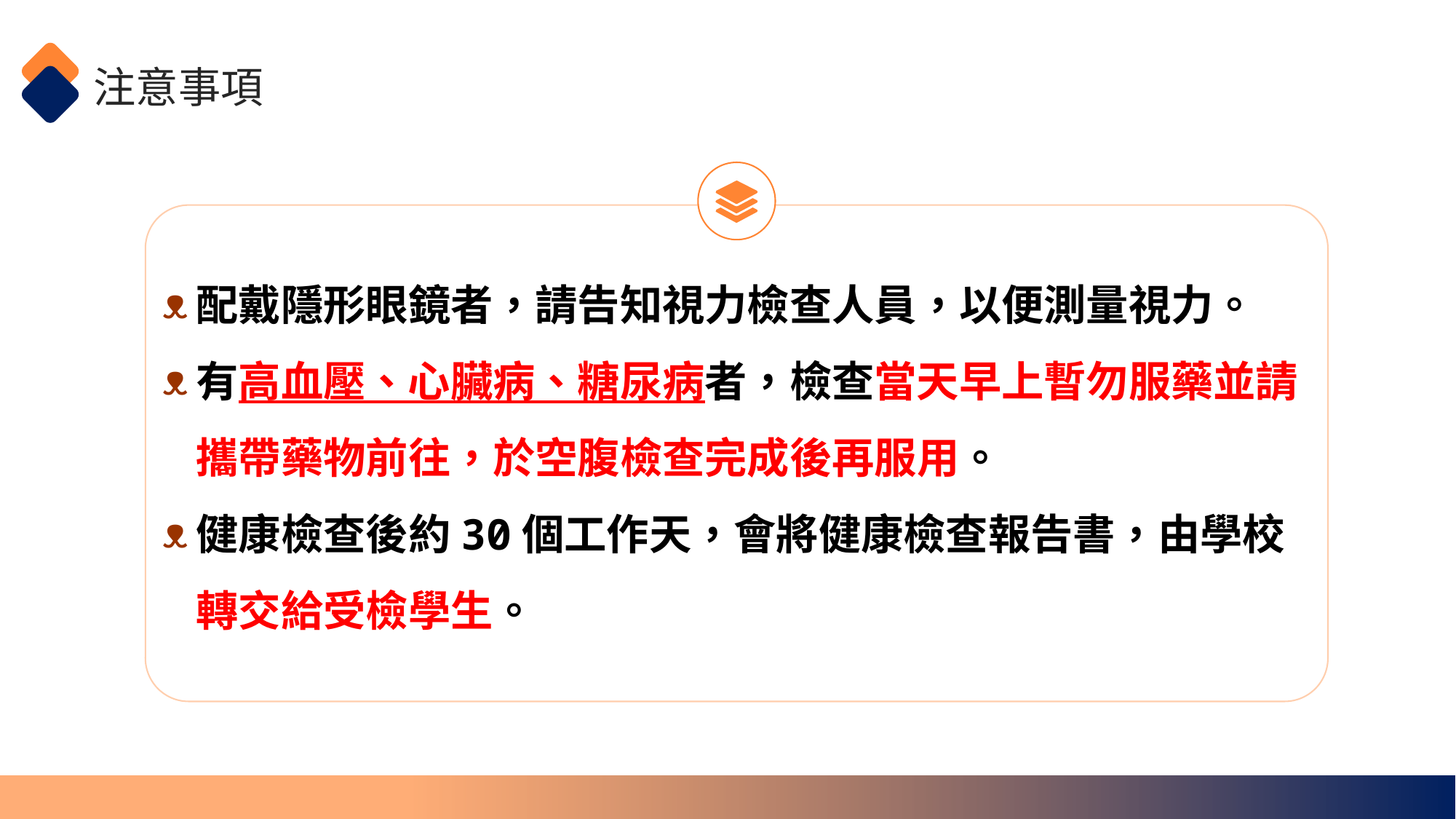

注意事項

配戴隱形眼鏡者，請告知視力檢查人員，以便測量視力。
有高血壓、心臟病、糖尿病者，檢查當天早上暫勿服藥並請攜帶藥物前往，於空腹檢查完成後再服用。
健康檢查後約30個工作天，會將健康檢查報告書，由學校轉交給受檢學生。